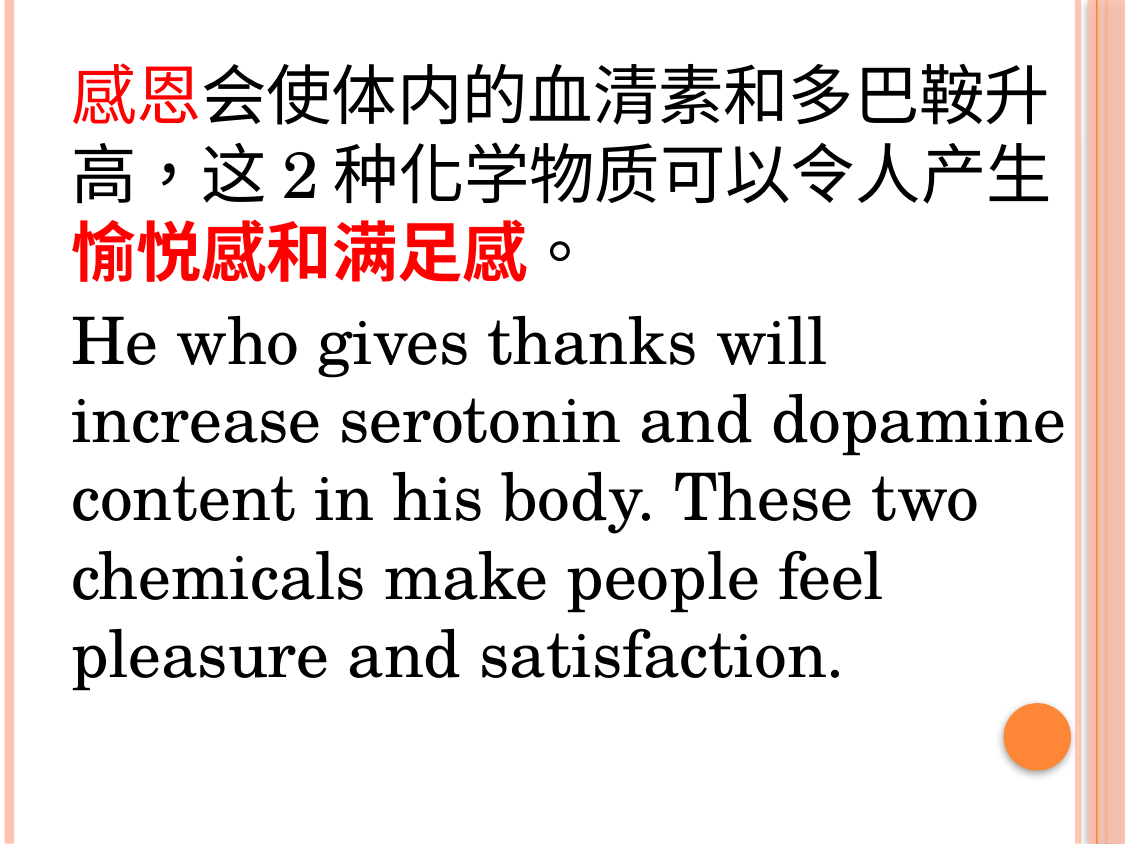

感恩会使体内的血清素和多巴鞍升高，这2种化学物质可以令人产生愉悦感和满足感。
He who gives thanks will increase serotonin and dopamine content in his body. These two chemicals make people feel pleasure and satisfaction.